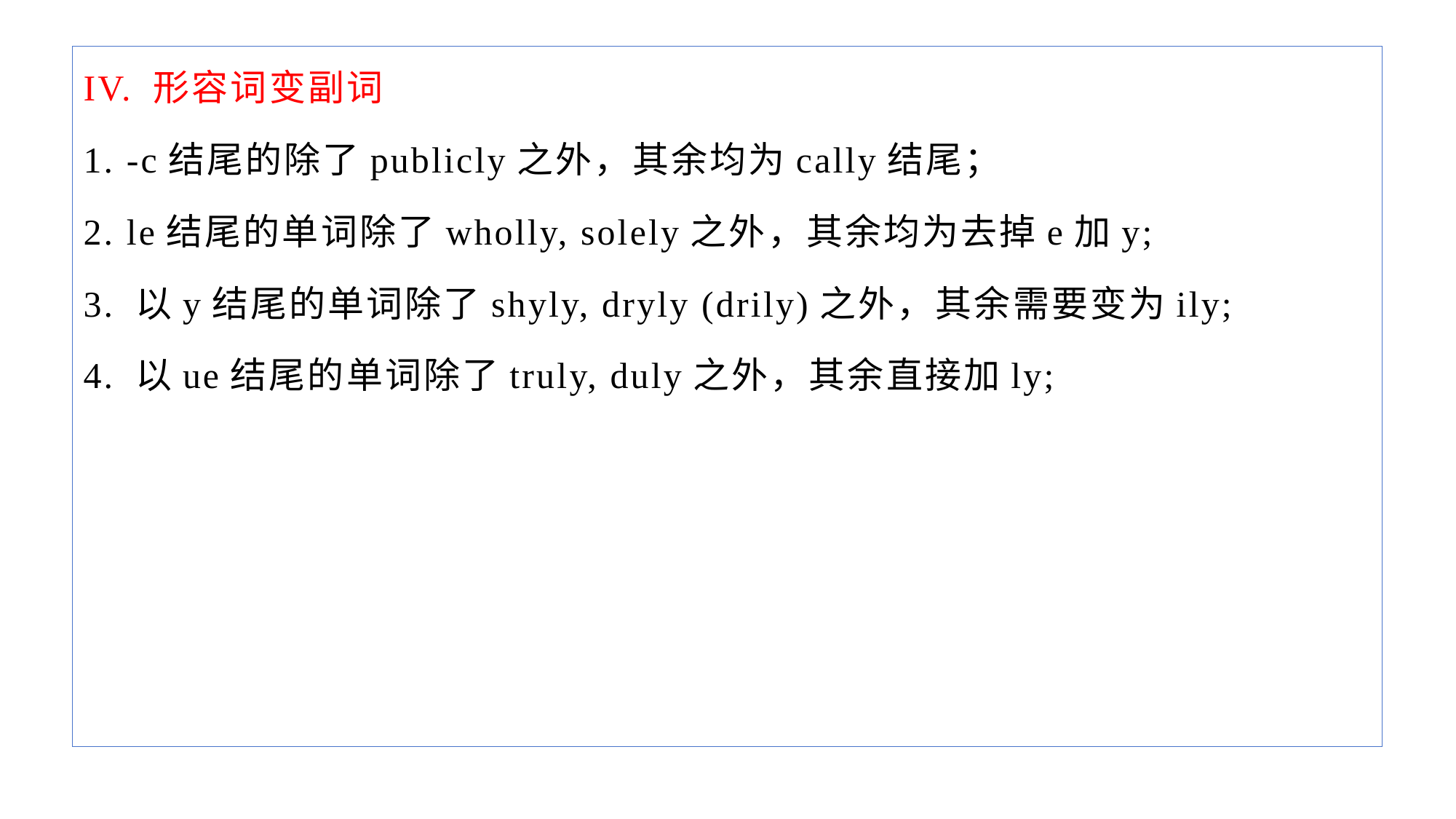

IV. 形容词变副词
1. -c结尾的除了publicly之外，其余均为cally结尾；
2. le结尾的单词除了wholly, solely之外，其余均为去掉e加y;
3. 以y结尾的单词除了shyly, dryly (drily)之外，其余需要变为ily;
4. 以ue结尾的单词除了truly, duly之外，其余直接加ly;